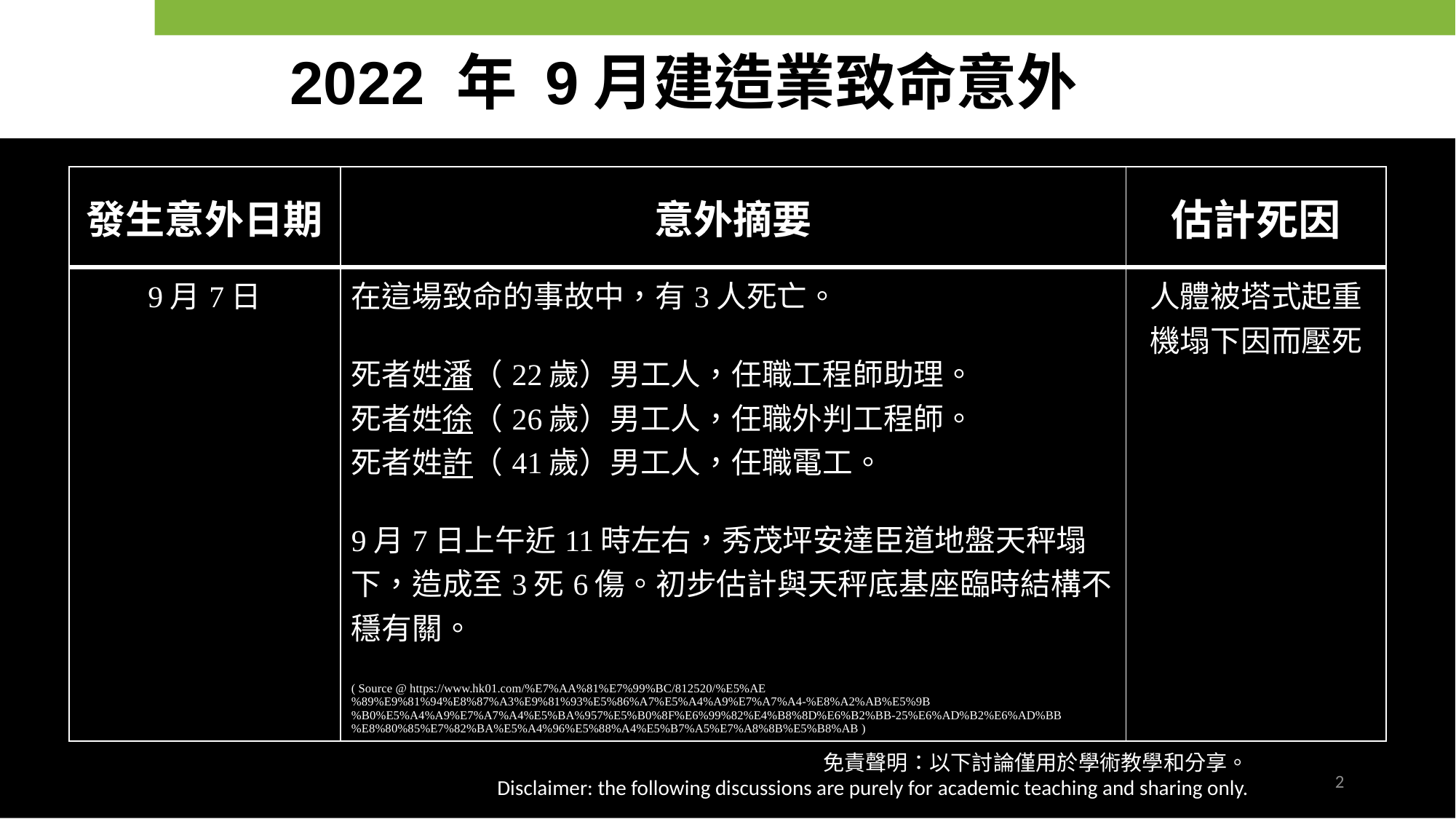

2022 年 9月建造業致命意外
#

| 發生意外日期 | 意外摘要 | 估計死因 |
| --- | --- | --- |
| 9月7日 | 在這場致命的事故中，有3人死亡。 死者姓潘（22歲）男工人，任職工程師助理。 死者姓徐（26歲）男工人，任職外判工程師。 死者姓許（41歲）男工人，任職電工。 9月7日上午近11時左右，秀茂坪安達臣道地盤天秤塌下，造成至3死6傷。初步估計與天秤底基座臨時結構不穩有關。 ( Source @ https://www.hk01.com/%E7%AA%81%E7%99%BC/812520/%E5%AE%89%E9%81%94%E8%87%A3%E9%81%93%E5%86%A7%E5%A4%A9%E7%A7%A4-%E8%A2%AB%E5%9B%B0%E5%A4%A9%E7%A7%A4%E5%BA%957%E5%B0%8F%E6%99%82%E4%B8%8D%E6%B2%BB-25%E6%AD%B2%E6%AD%BB%E8%80%85%E7%82%BA%E5%A4%96%E5%88%A4%E5%B7%A5%E7%A8%8B%E5%B8%AB ) | 人體被塔式起重機塌下因而壓死 |
免責聲明：以下討論僅用於學術教學和分享。
Disclaimer: the following discussions are purely for academic teaching and sharing only.
2